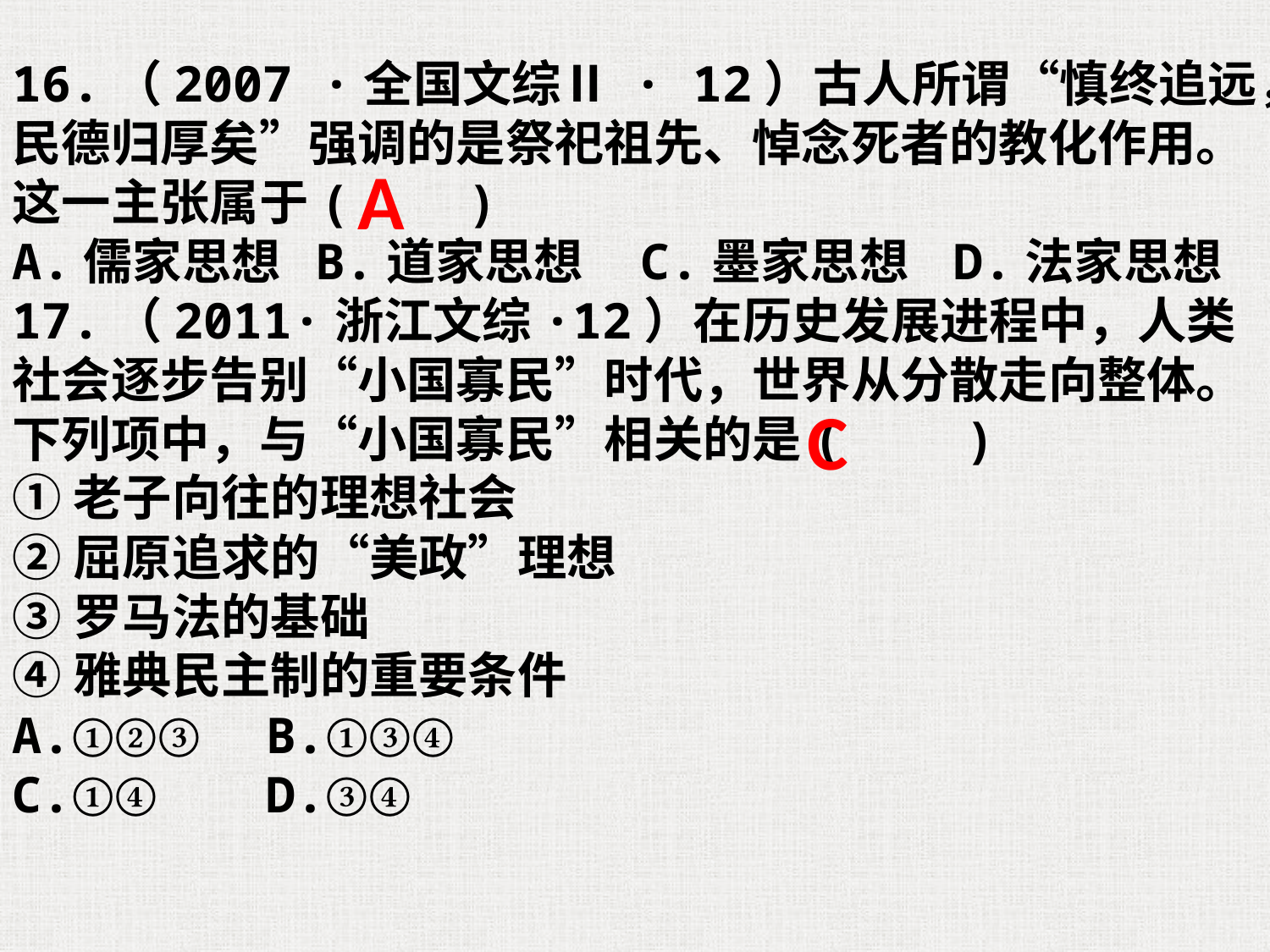

16.（2007 ·全国文综Ⅱ · 12）古人所谓“慎终追远，民德归厚矣”强调的是祭祀祖先、悼念死者的教化作用。这一主张属于(    )
A.儒家思想  B.道家思想    C.墨家思想   D.法家思想
17.（2011·浙江文综·12）在历史发展进程中，人类社会逐步告别“小国寡民”时代，世界从分散走向整体。下列项中，与“小国寡民”相关的是(　　)
①老子向往的理想社会
②屈原追求的“美政”理想
③罗马法的基础
④雅典民主制的重要条件
A.①②③ 	B.①③④
C.①④ 	D.③④

A
C